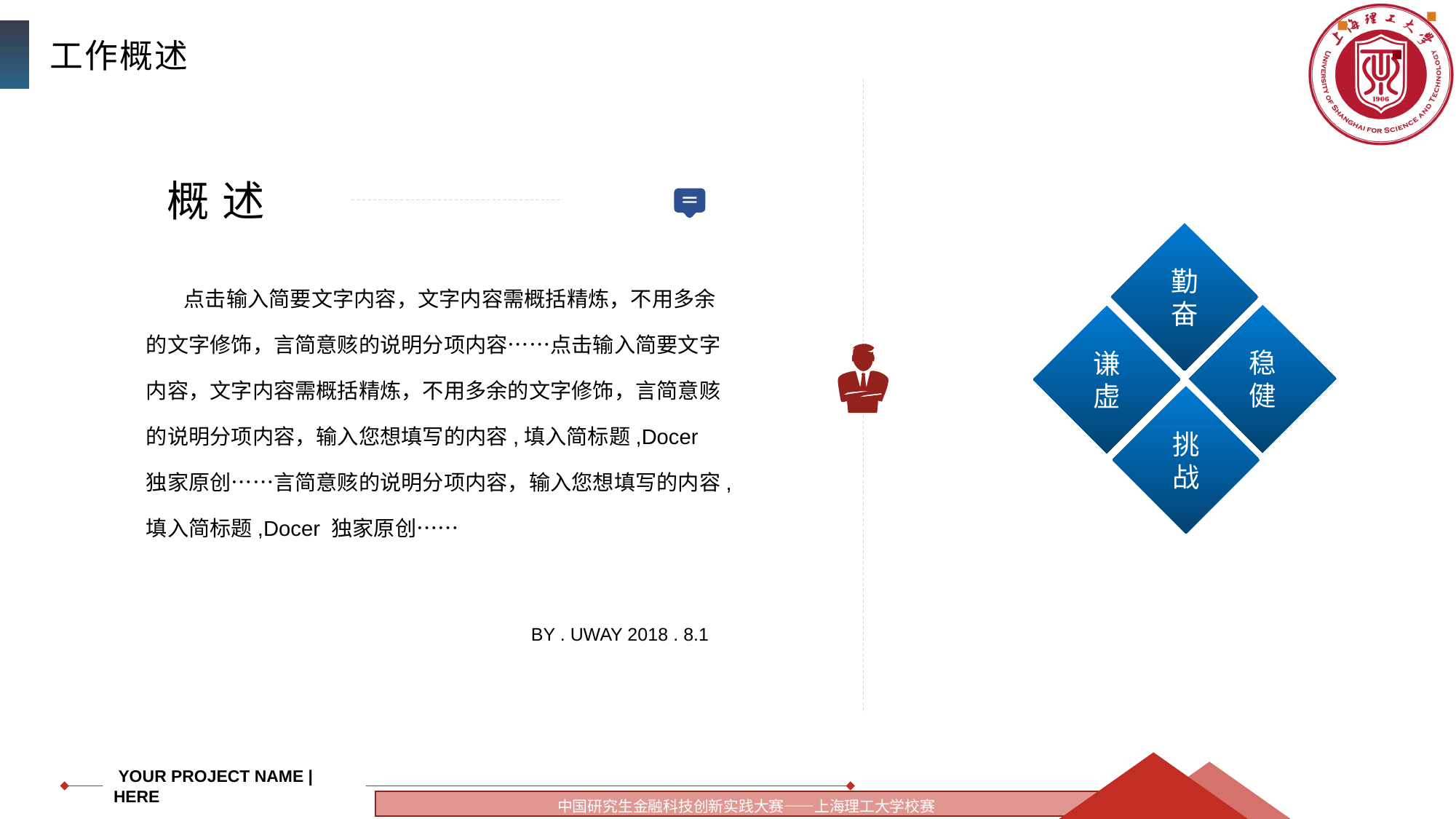

工作概述
 概 述

勤奋
稳健
谦虚
挑战
        点击输入简要文字内容，文字内容需概括精炼，不用多余的文字修饰，言简意赅的说明分项内容……点击输入简要文字内容，文字内容需概括精炼，不用多余的文字修饰，言简意赅的说明分项内容，输入您想填写的内容,填入简标题,Docer 独家原创……言简意赅的说明分项内容，输入您想填写的内容,填入简标题,Docer 独家原创……

           BY . UWAY 2018 . 8.1

 YOUR PROJECT NAME | HERE